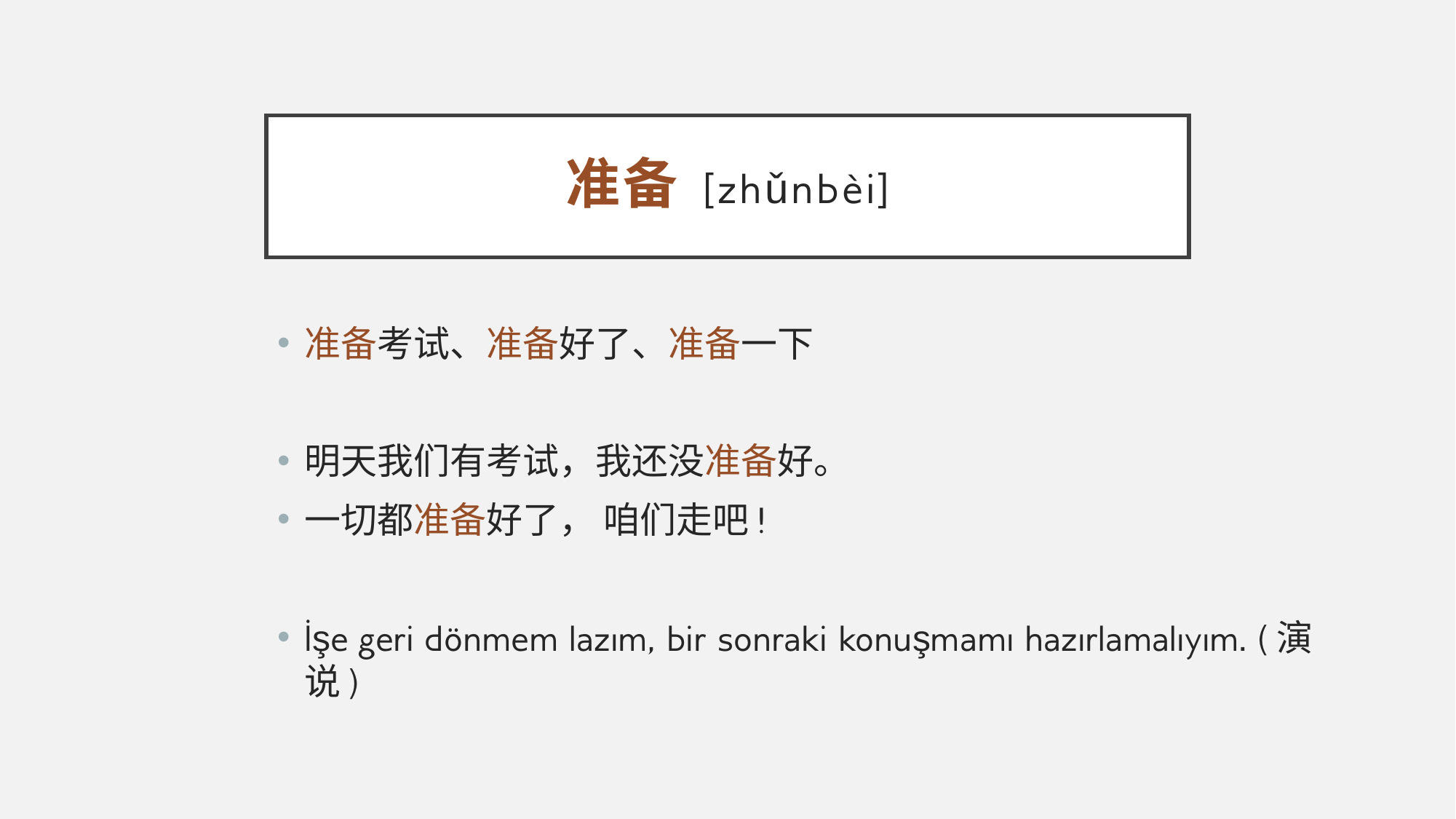

# 准备 [zhǔnbèi]
准备考试、准备好了、准备一下

明天我们有考试，我还没准备好。
一切都准备好了， 咱们走吧!

İşe geri dönmem lazım, bir sonraki konuşmamı hazırlamalıyım. (演说)